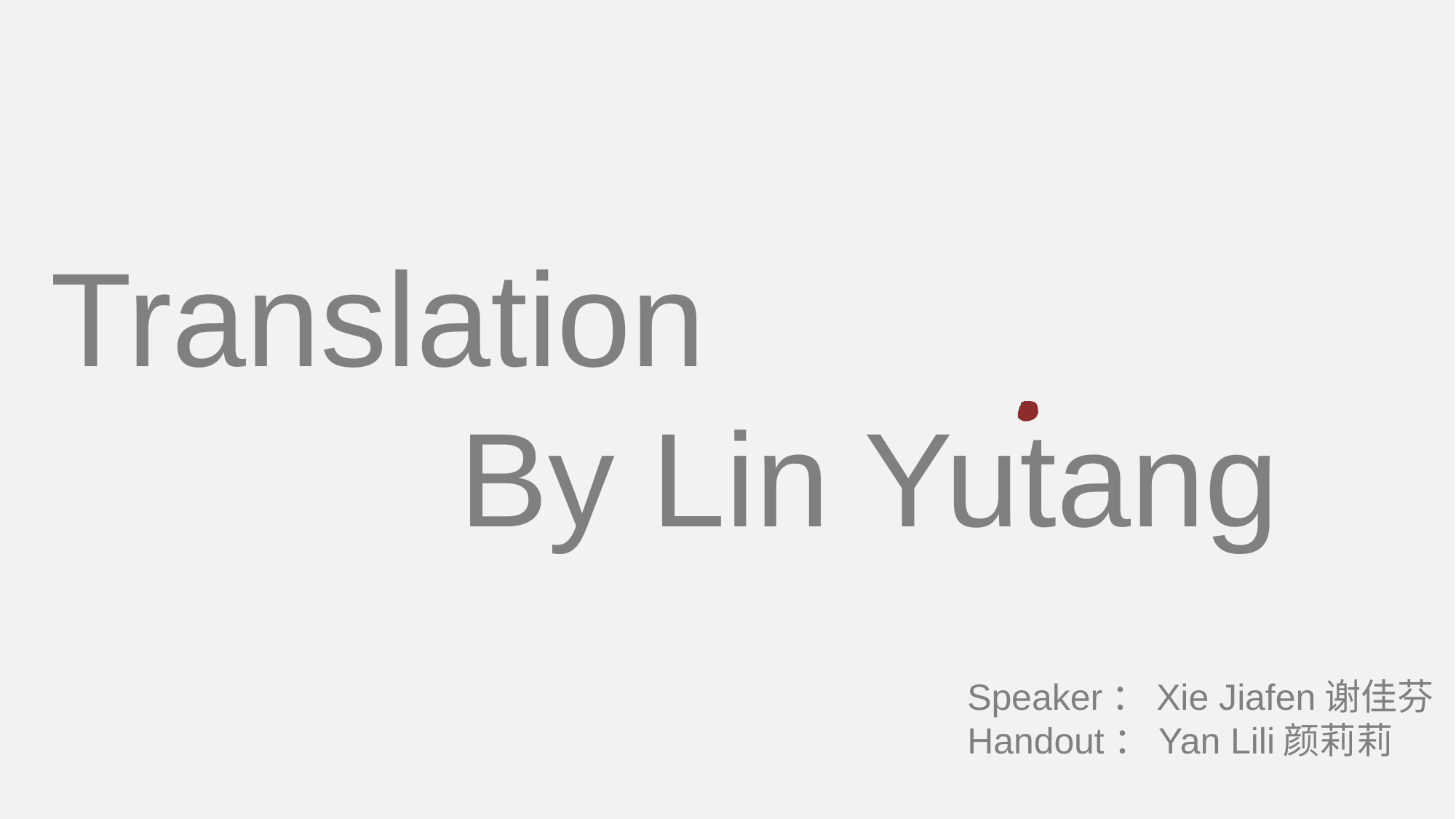

Translation
           By Lin Yutang

Speaker：Xie Jiafen谢佳芬
Handout：Yan Lili颜莉莉